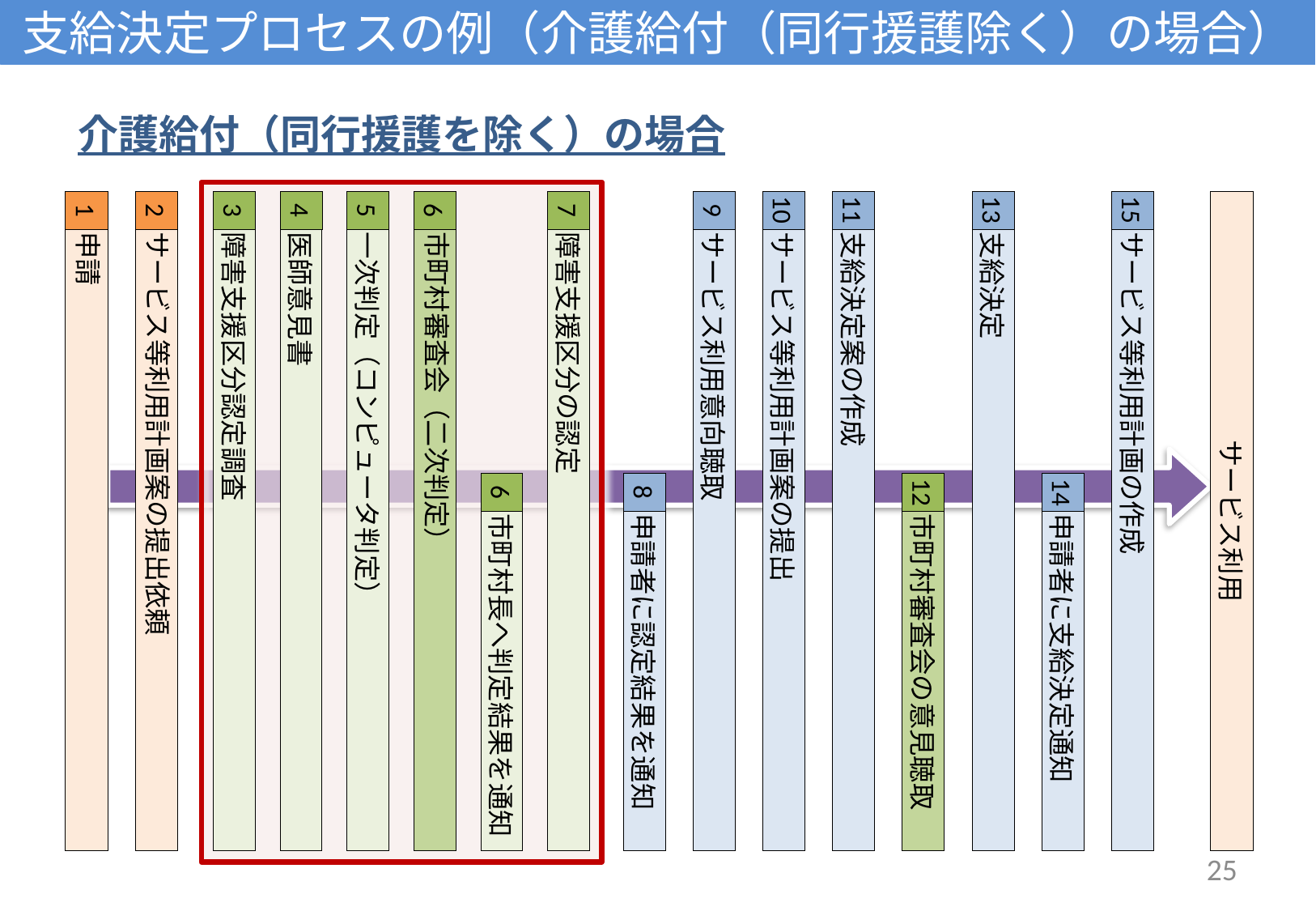

# 支給決定プロセスの例（介護給付（同行援護除く）の場合）
介護給付（同行援護を除く）の場合

1
申請
2
サービス等利用計画案の提出依頼
3
障害支援区分認定調査
4
医師意見書
5
一次判定（コンピュータ判定）
6
市町村審査会（二次判定）
7
障害支援区分の認定
6
市町村長へ判定結果を通知
9
サービス利用意向聴取
10
サービス等利用計画案の提出
11
支給決定案の作成
13
支給決定
15
サービス等利用計画の作成
サービス利用

8
申請者に認定結果を通知
12
市町村審査会の意見聴取
14
申請者に支給決定通知
25